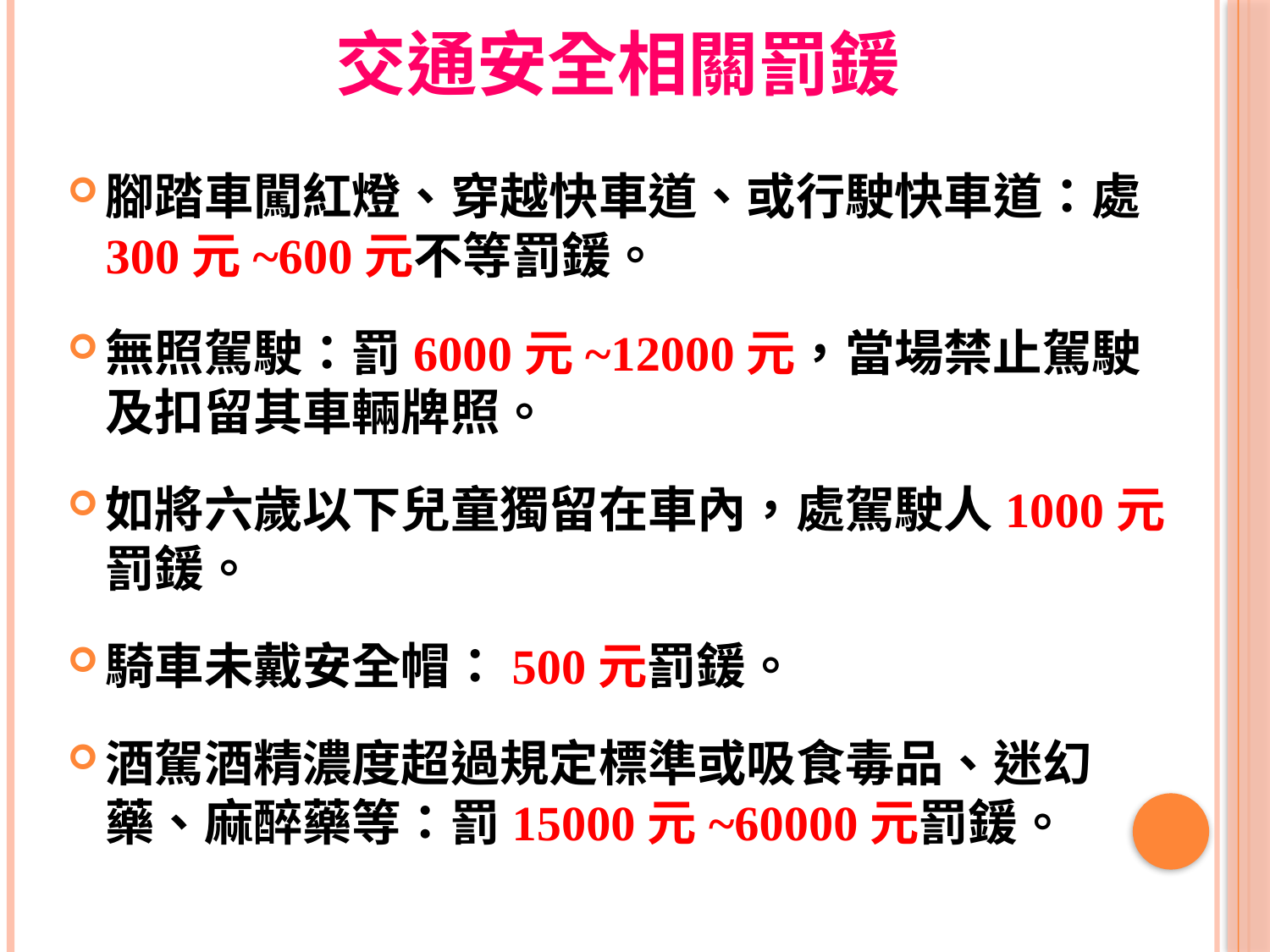

# 交通安全相關罰鍰
腳踏車闖紅燈、穿越快車道、或行駛快車道：處300元~600元不等罰鍰。

無照駕駛：罰6000元~12000元，當場禁止駕駛及扣留其車輛牌照。

如將六歲以下兒童獨留在車內，處駕駛人1000元罰鍰。

騎車未戴安全帽：500元罰鍰。

酒駕酒精濃度超過規定標準或吸食毒品、迷幻藥、麻醉藥等：罰15000元~60000元罰鍰。